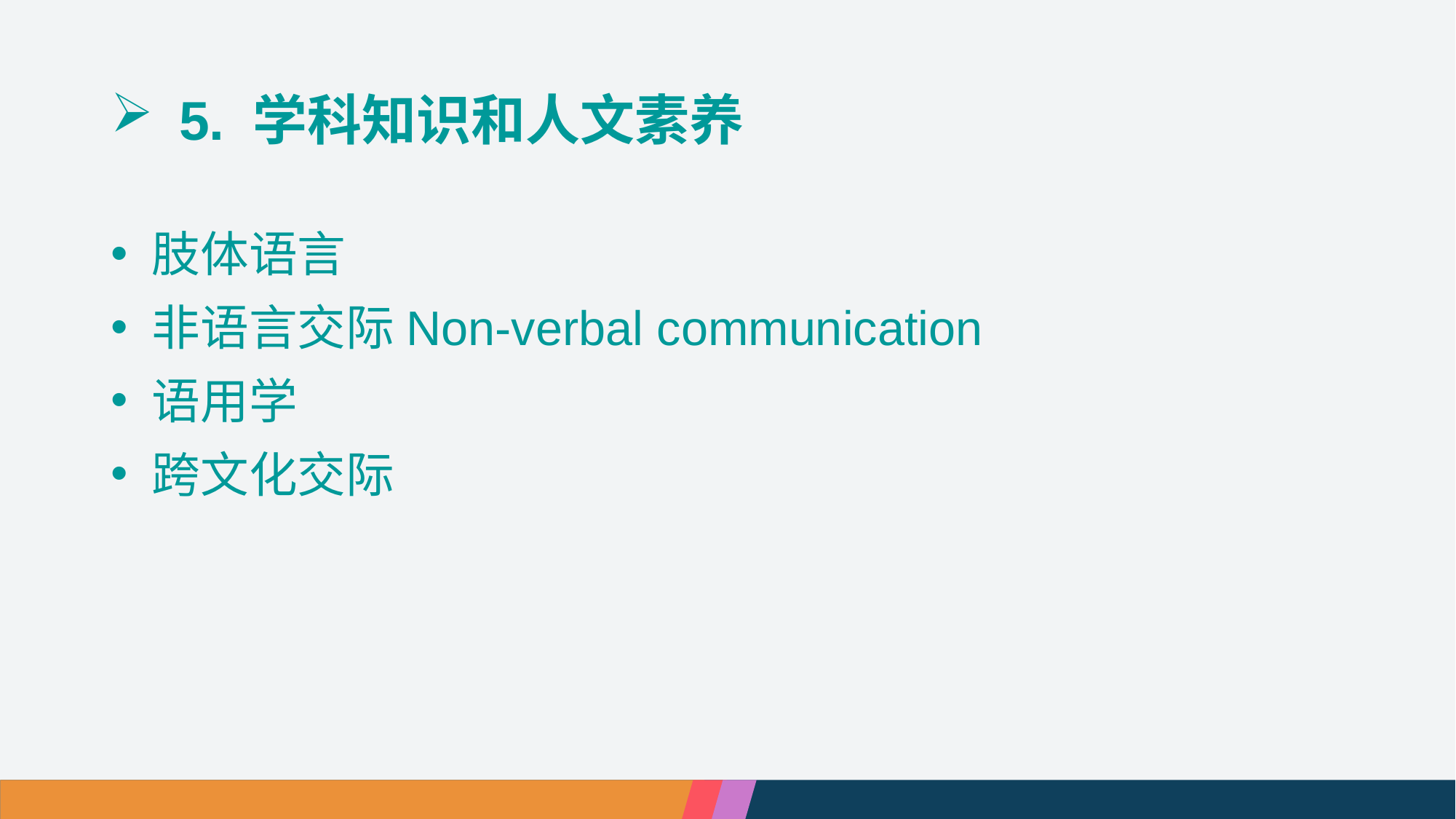

# 5. 学科知识和人文素养
肢体语言
非语言交际Non-verbal communication
语用学
跨文化交际